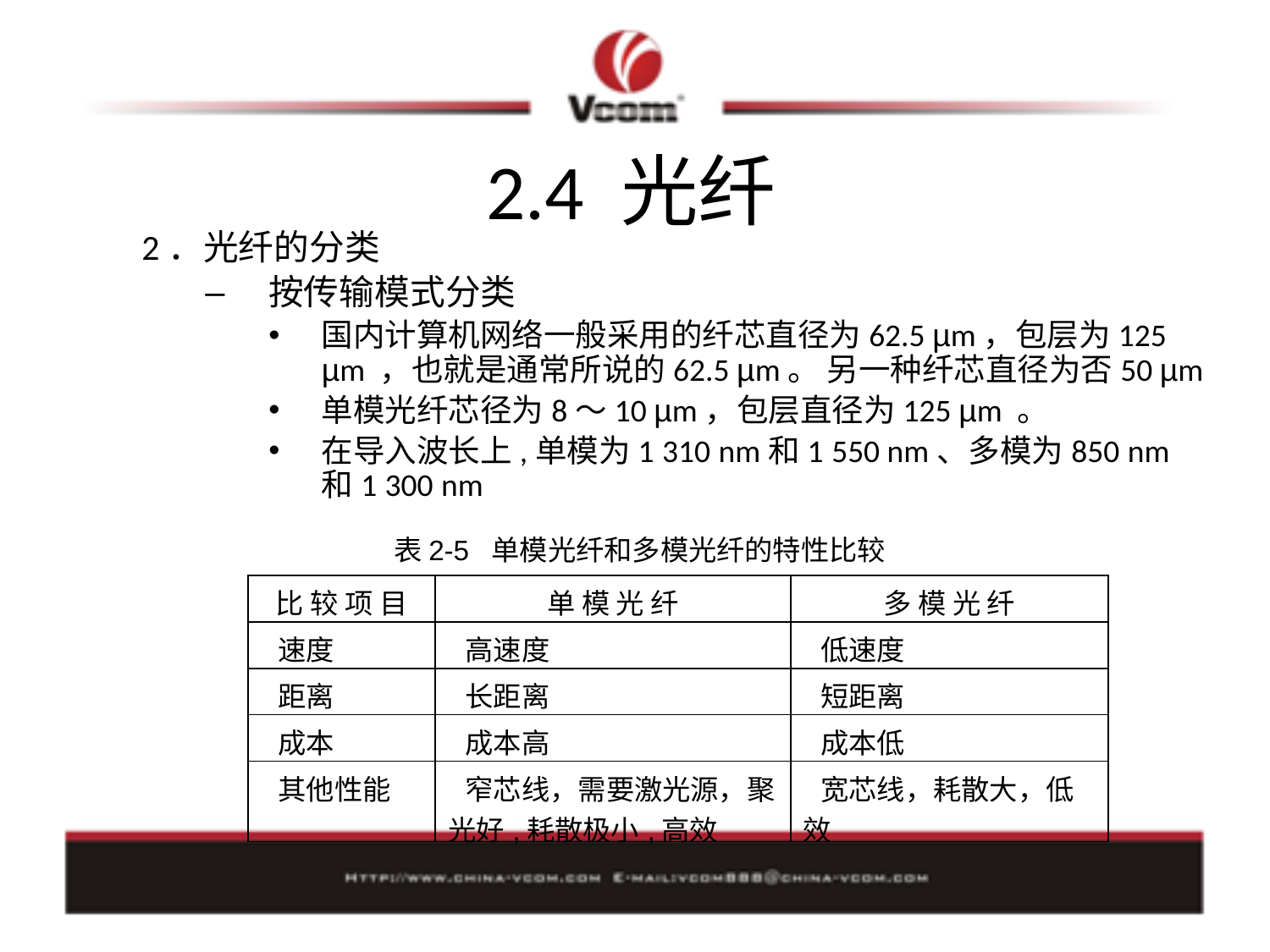

# 2.4 光纤

2．光纤的分类
按传输模式分类
国内计算机网络一般采用的纤芯直径为62.5 µm，包层为125 µm ，也就是通常所说的62.5 µm。 另一种纤芯直径为否50 µm
单模光纤芯径为8～10 µm，包层直径为125 µm 。
在导入波长上,单模为1 310 nm和1 550 nm、多模为850 nm和1 300 nm
表2-5  单模光纤和多模光纤的特性比较
| 比 较 项 目 | 单 模 光 纤 | 多 模 光 纤 |
| --- | --- | --- |
| 速度 | 高速度 | 低速度 |
| 距离 | 长距离 | 短距离 |
| 成本 | 成本高 | 成本低 |
| 其他性能 | 窄芯线，需要激光源，聚光好,耗散极小,高效 | 宽芯线，耗散大，低效 |